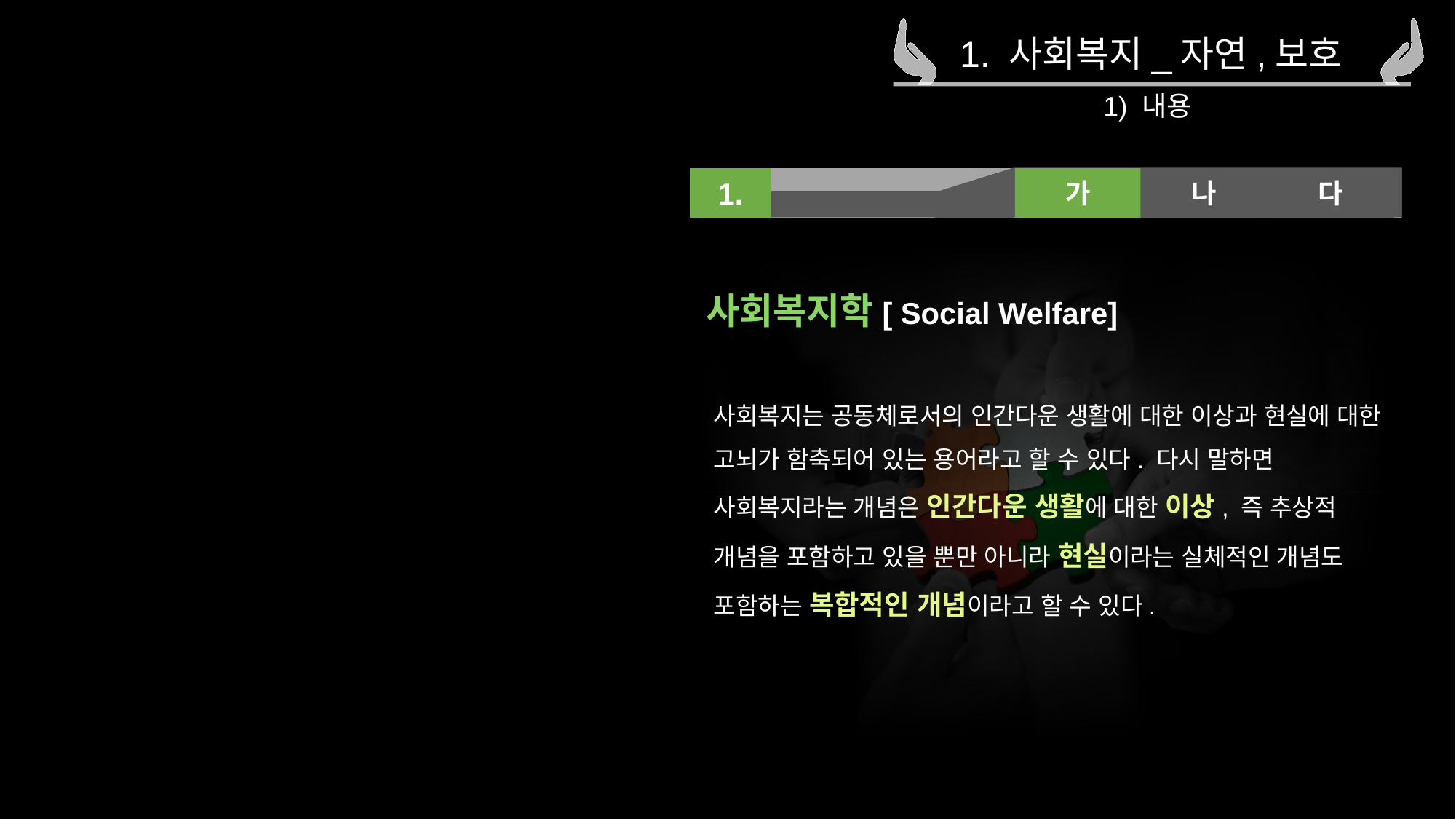

1. 사회복지_자연,보호
1) 내용

1.
가
나
다

사회복지학[ Social Welfare]
사회복지는 공동체로서의 인간다운 생활에 대한 이상과 현실에 대한 고뇌가 함축되어 있는 용어라고 할 수 있다. 다시 말하면 사회복지라는 개념은 인간다운 생활에 대한 이상, 즉 추상적 개념을 포함하고 있을 뿐만 아니라 현실이라는 실체적인 개념도 포함하는 복합적인 개념이라고 할 수 있다.